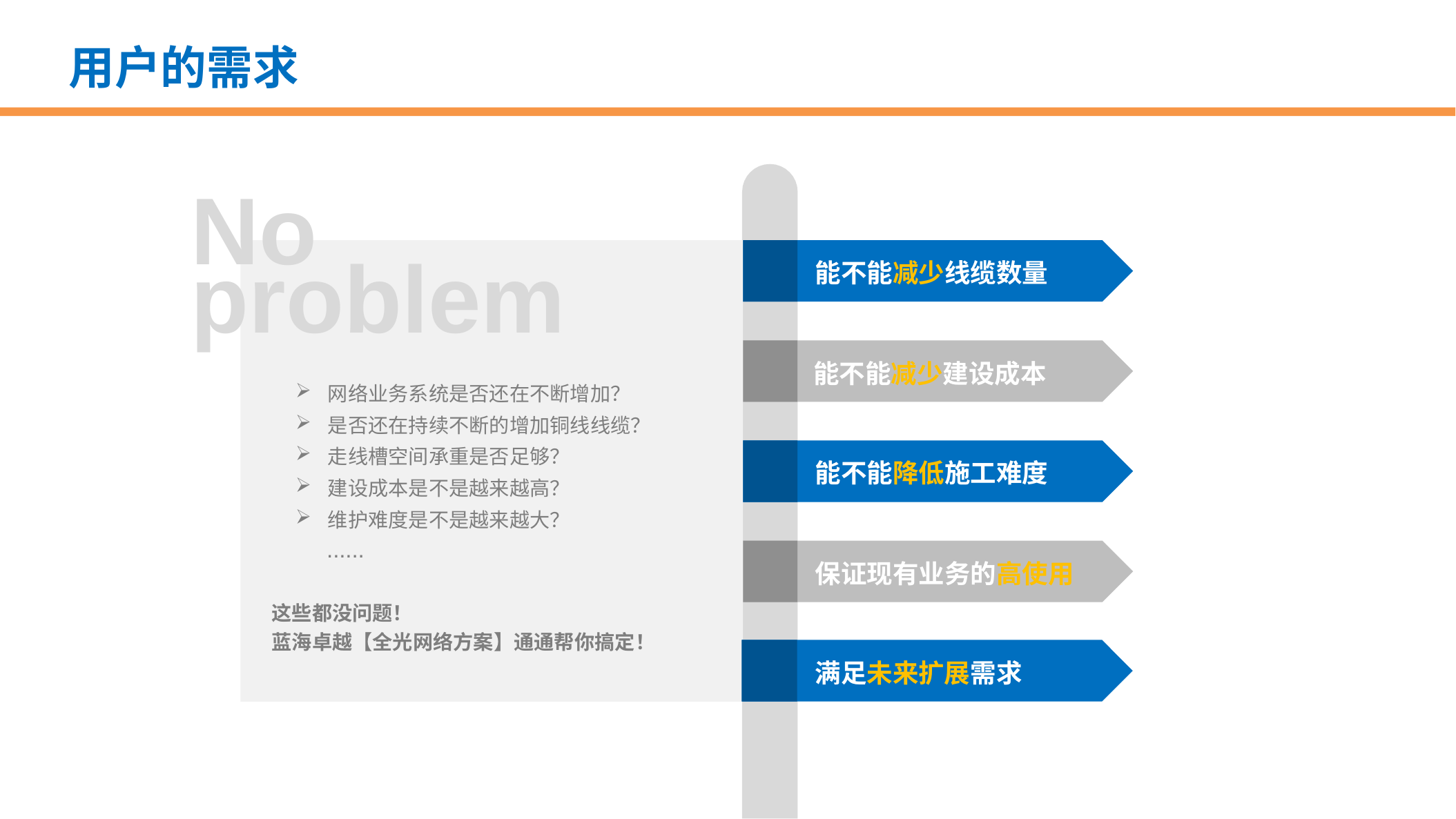

# 用户的需求

No
problem

能不能减少线缆数量
能不能减少建设成本
网络业务系统是否还在不断增加？
是否还在持续不断的增加铜线线缆？
走线槽空间承重是否足够？
建设成本是不是越来越高？
维护难度是不是越来越大？
......
能不能降低施工难度
保证现有业务的高使用
这些都没问题！
蓝海卓越【全光网络方案】通通帮你搞定！

满足未来扩展需求